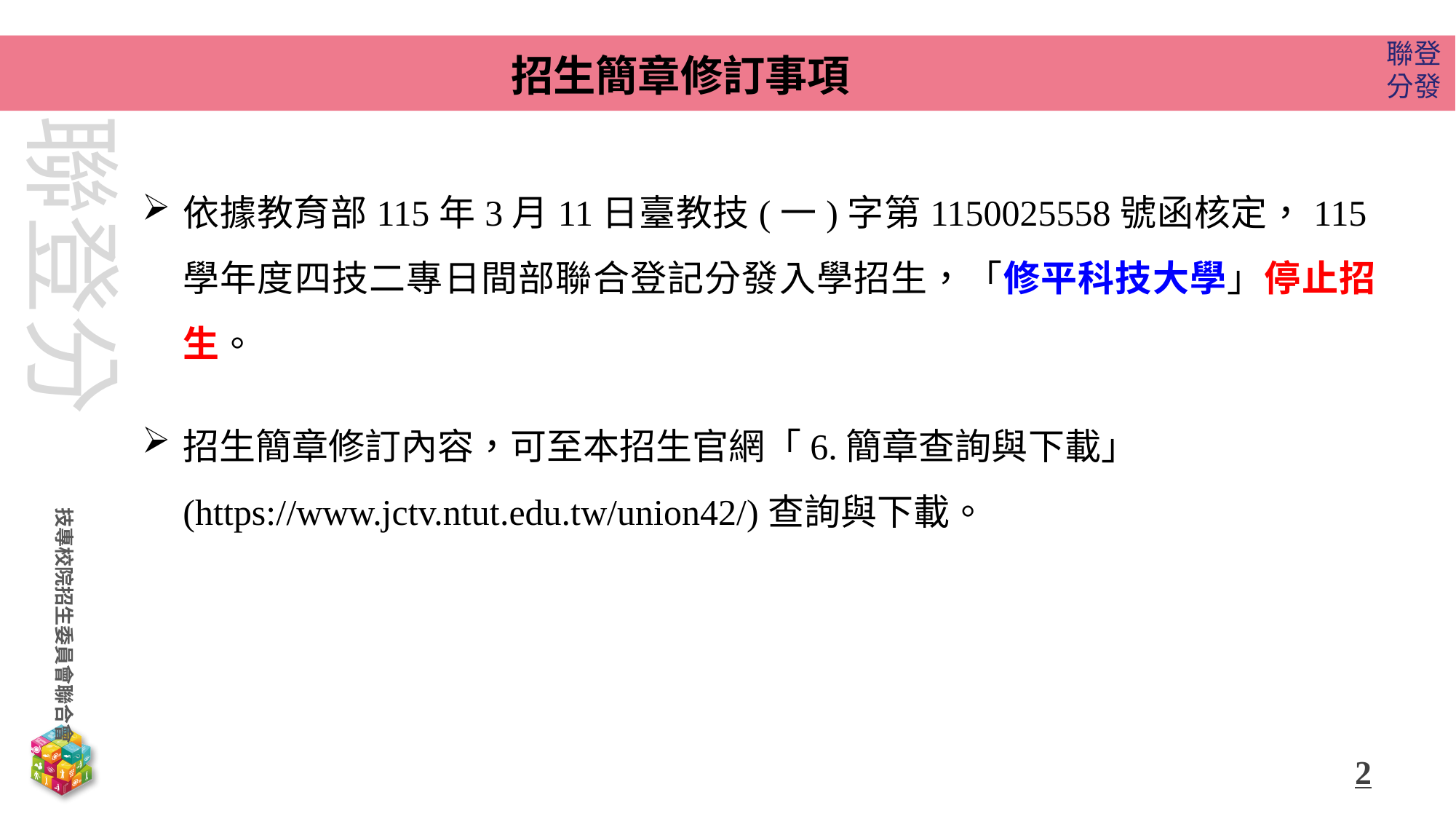

# 招生簡章修訂事項
依據教育部115年3月11日臺教技(一)字第1150025558號函核定，115學年度四技二專日間部聯合登記分發入學招生，「修平科技大學」停止招生。
招生簡章修訂內容，可至本招生官網「6.簡章查詢與下載」 (https://www.jctv.ntut.edu.tw/union42/)查詢與下載。
2